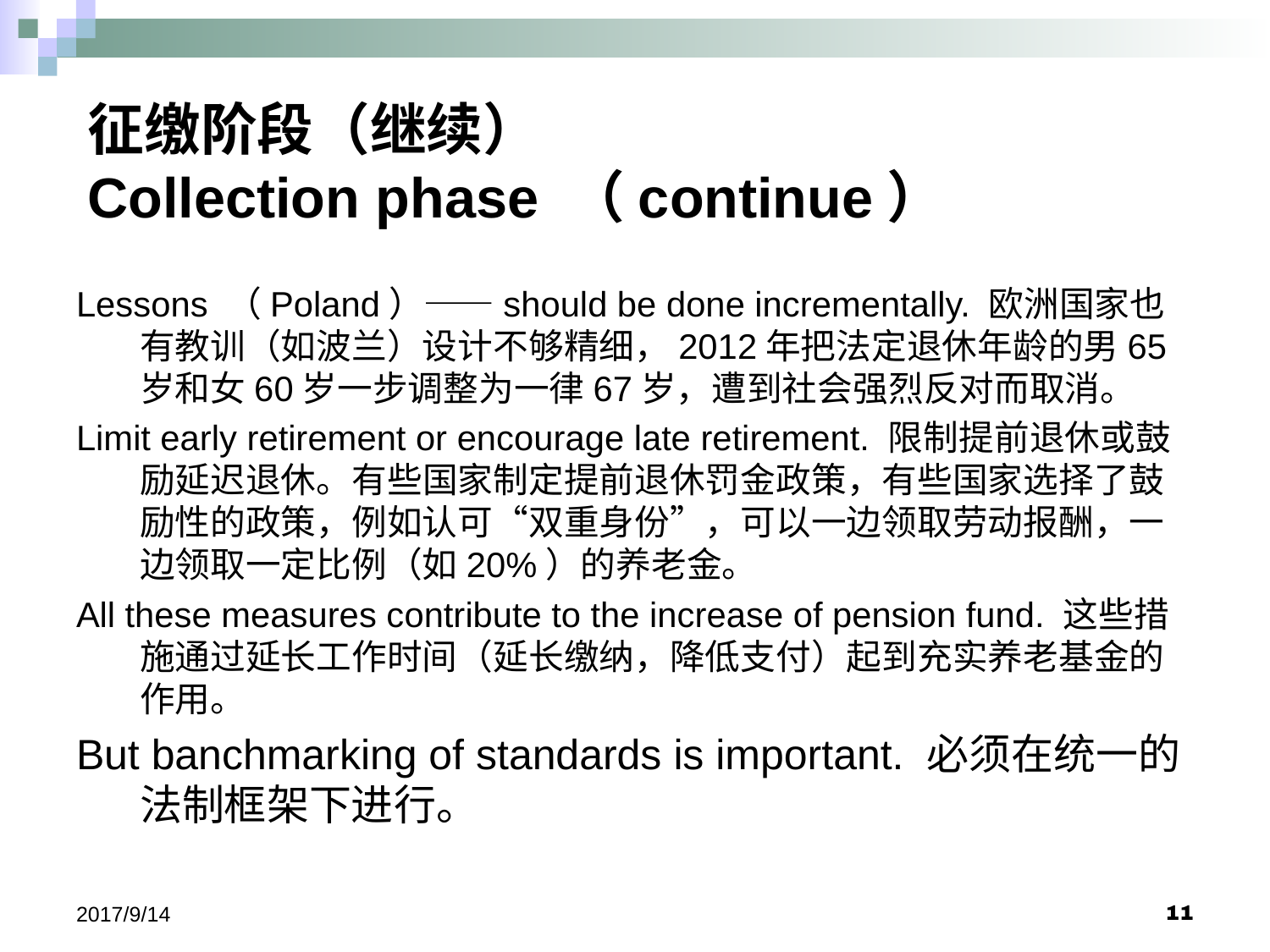

# 征缴阶段（继续） Collection phase （continue）
Lessons （Poland）——should be done incrementally. 欧洲国家也有教训（如波兰）设计不够精细，2012年把法定退休年龄的男65岁和女60岁一步调整为一律67岁，遭到社会强烈反对而取消。
Limit early retirement or encourage late retirement. 限制提前退休或鼓励延迟退休。有些国家制定提前退休罚金政策，有些国家选择了鼓励性的政策，例如认可“双重身份”，可以一边领取劳动报酬，一边领取一定比例（如20%）的养老金。
All these measures contribute to the increase of pension fund. 这些措施通过延长工作时间（延长缴纳，降低支付）起到充实养老基金的作用。
But banchmarking of standards is important. 必须在统一的法制框架下进行。
2017/9/14
11